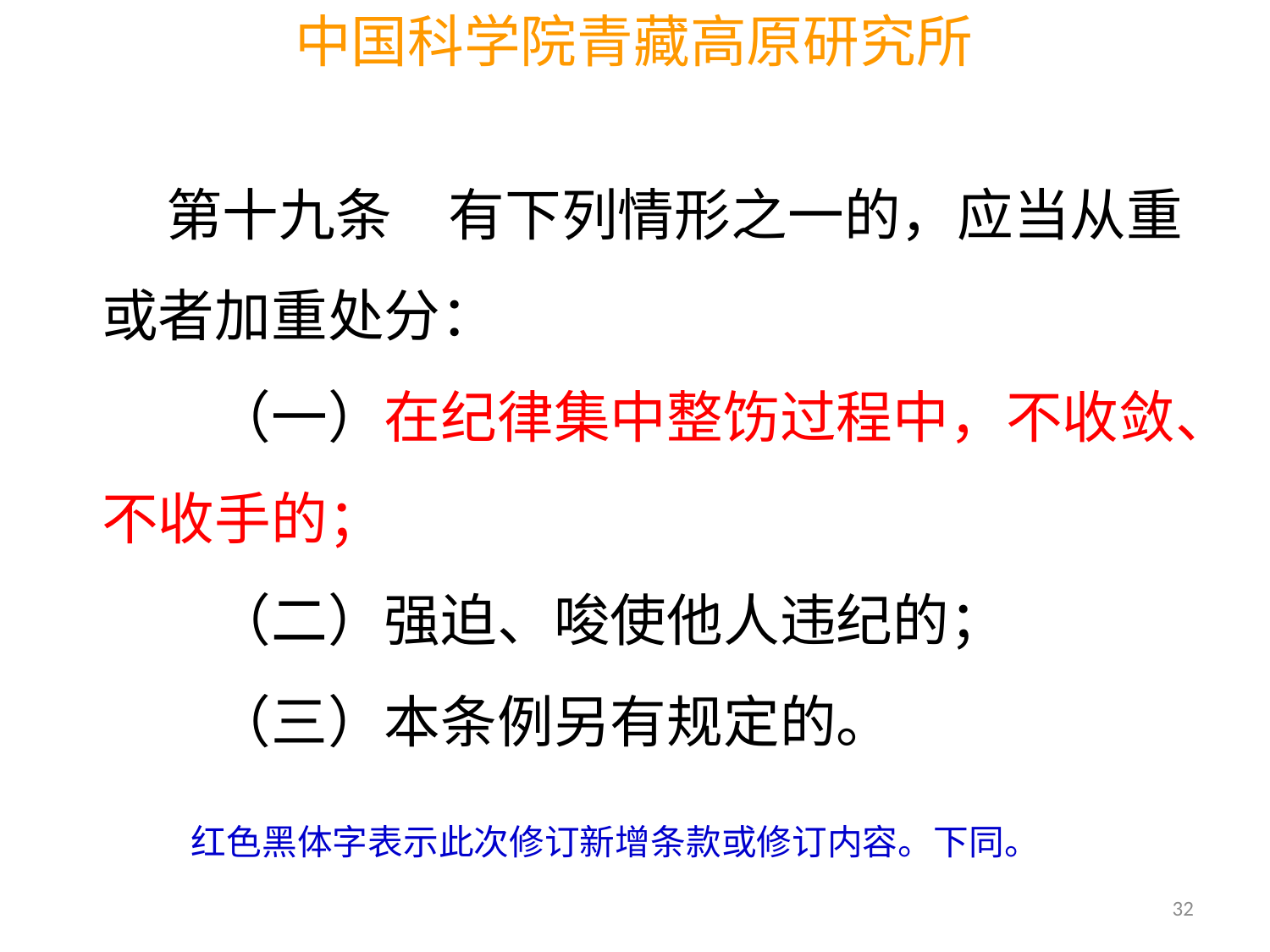

第十九条　有下列情形之一的，应当从重或者加重处分：
　　（一）在纪律集中整饬过程中，不收敛、不收手的；
　　（二）强迫、唆使他人违纪的；
　　（三）本条例另有规定的。
    红色黑体字表示此次修订新增条款或修订内容。下同。
32